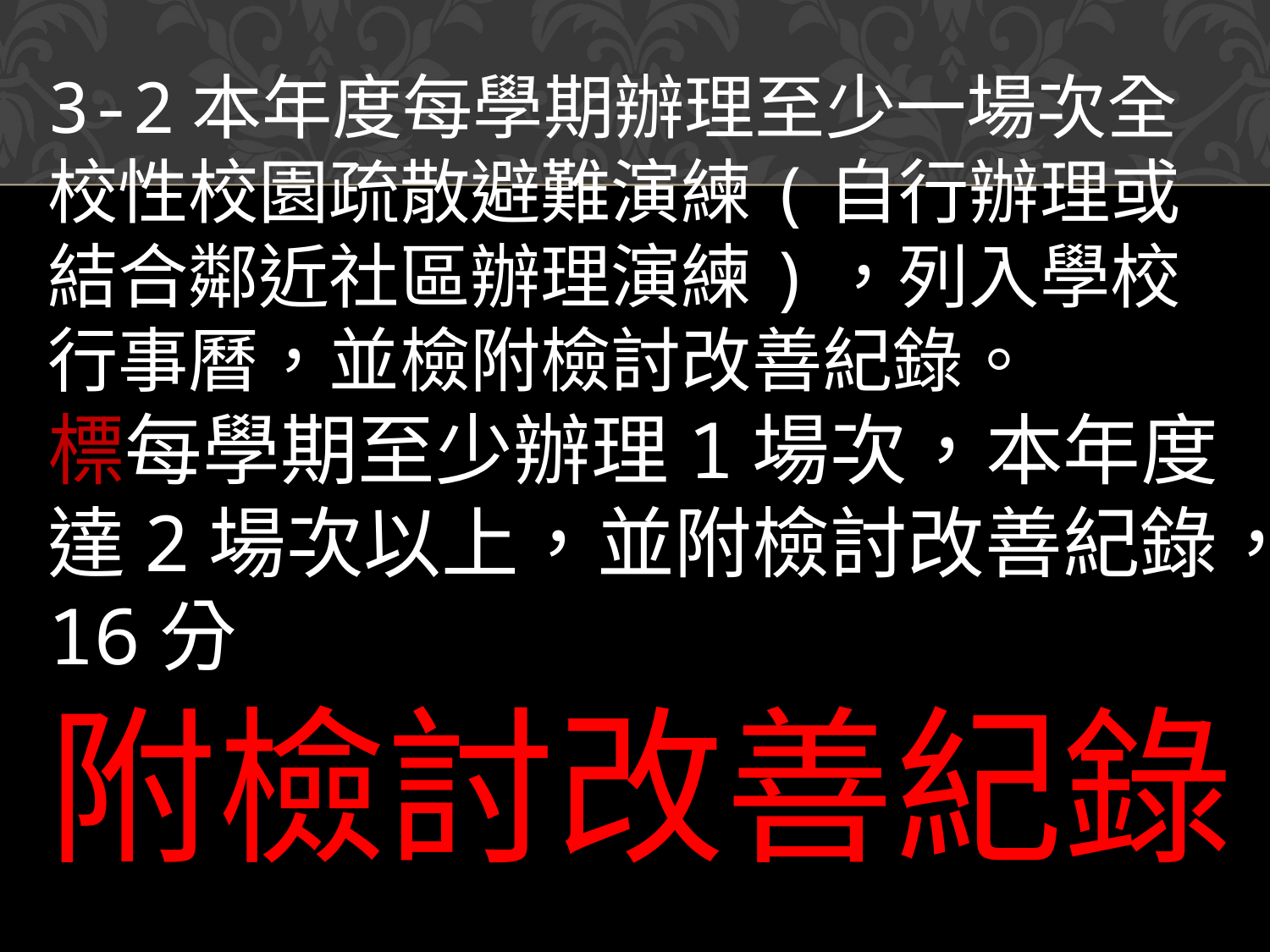

3-2本年度每學期辦理至少一場次全校性校園疏散避難演練(自行辦理或結合鄰近社區辦理演練)，列入學校行事曆，並檢附檢討改善紀錄。
標每學期至少辦理1場次，本年度達2場次以上，並附檢討改善紀錄，16分
附檢討改善紀錄